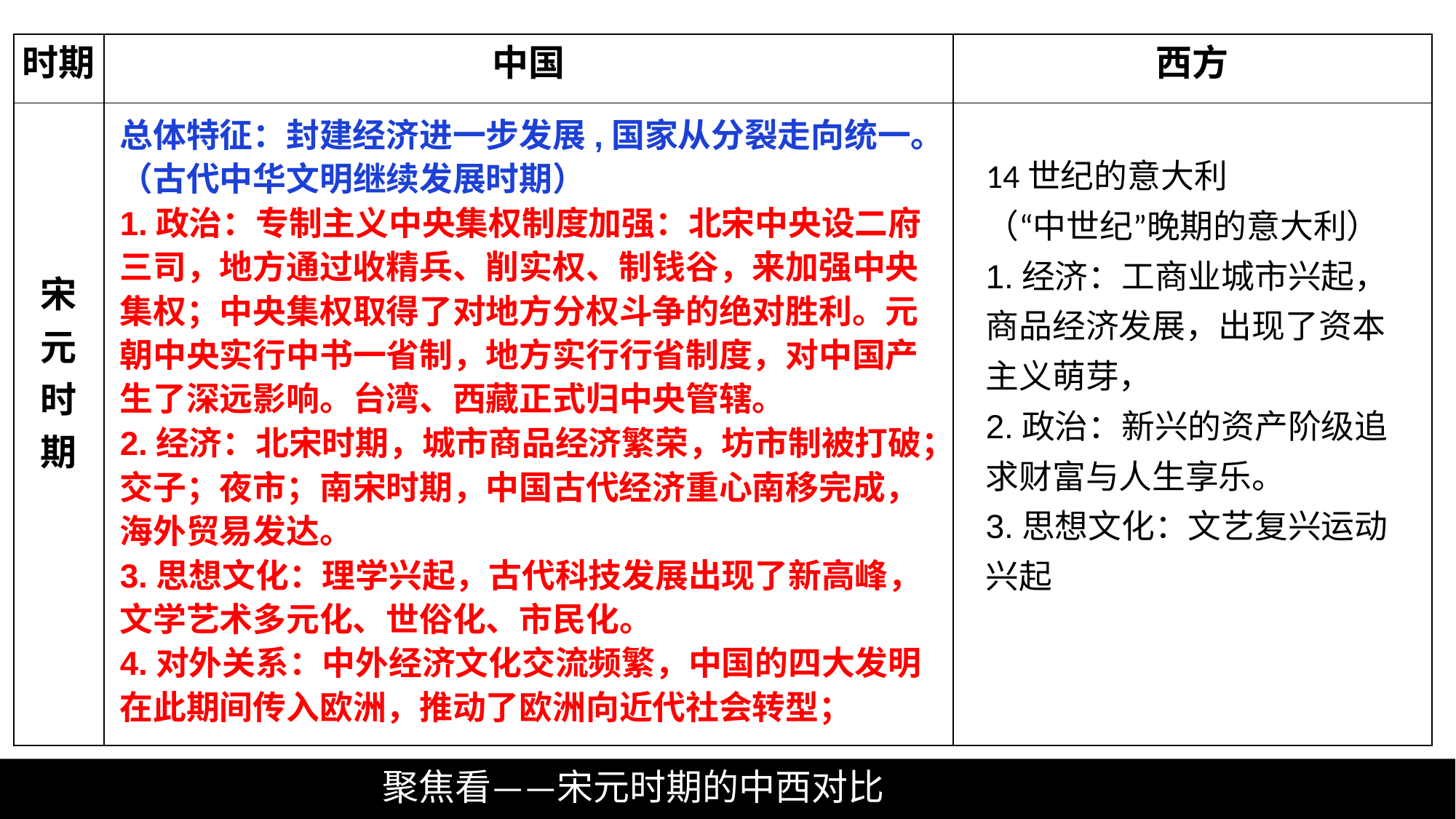

| 时期 | 中国 | 西方 |
| --- | --- | --- |
| 宋 元 时 期 |  |  |
总体特征：封建经济进一步发展,国家从分裂走向统一。（古代中华文明继续发展时期）
1.政治：专制主义中央集权制度加强：北宋中央设二府三司，地方通过收精兵、削实权、制钱谷，来加强中央集权；中央集权取得了对地方分权斗争的绝对胜利。元朝中央实行中书一省制，地方实行行省制度，对中国产生了深远影响。台湾、西藏正式归中央管辖。
2.经济：北宋时期，城市商品经济繁荣，坊市制被打破；交子；夜市；南宋时期，中国古代经济重心南移完成，海外贸易发达。
3.思想文化：理学兴起，古代科技发展出现了新高峰，文学艺术多元化、世俗化、市民化。
4.对外关系：中外经济文化交流频繁，中国的四大发明在此期间传入欧洲，推动了欧洲向近代社会转型；
14世纪的意大利
（“中世纪”晚期的意大利）
1.经济：工商业城市兴起，商品经济发展，出现了资本主义萌芽，
2.政治：新兴的资产阶级追求财富与人生享乐。
3.思想文化：文艺复兴运动兴起
                                                           聚焦看——宋元时期的中西对比